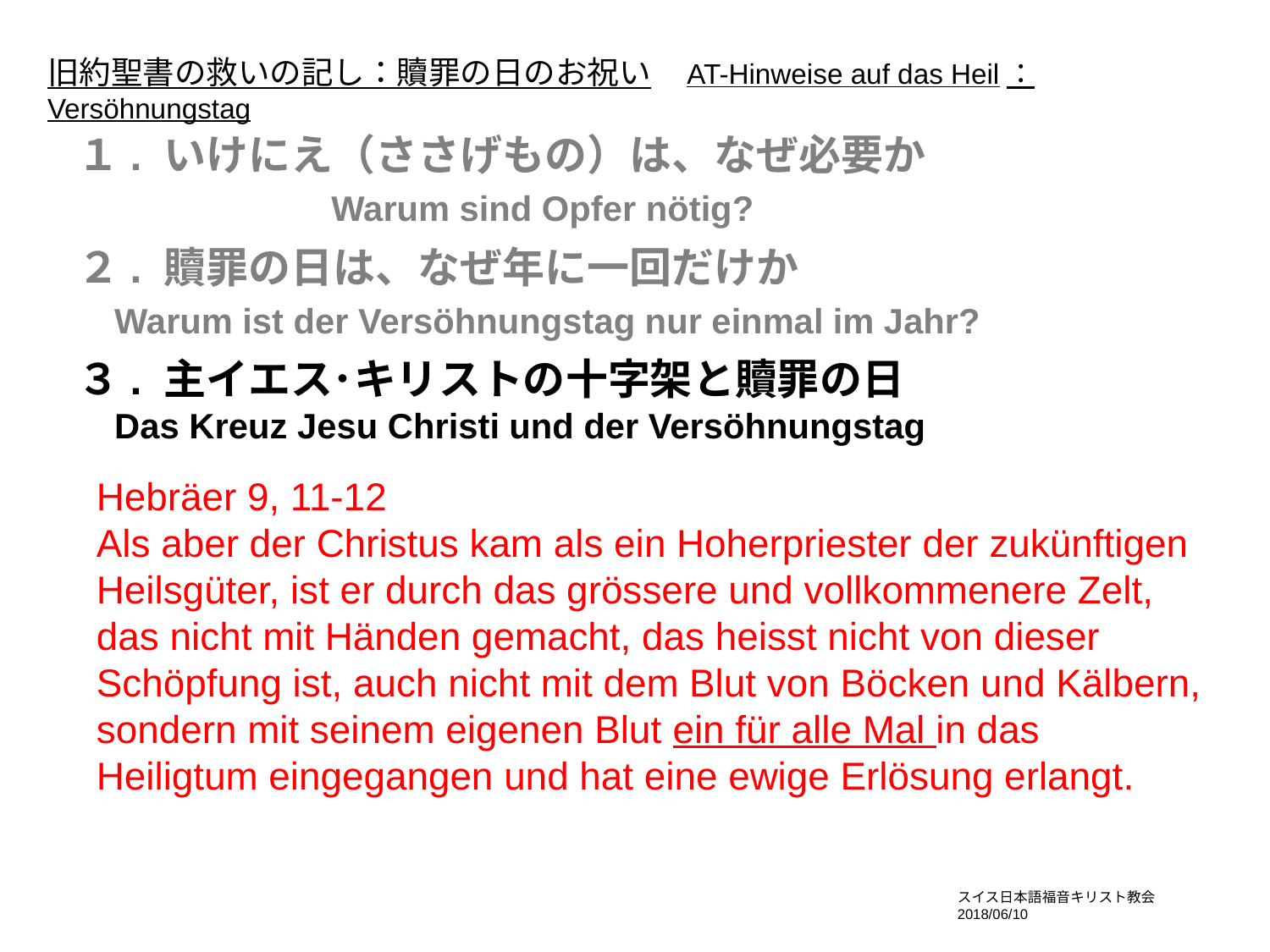

旧約聖書の救いの記し：贖罪の日のお祝い    AT-Hinweise auf das Heil：Versöhnungstag
１. いけにえ（ささげもの）は、なぜ必要か
　	　	Warum sind Opfer nötig?
２. 贖罪の日は、なぜ年に一回だけか
	Warum ist der Versöhnungstag nur einmal im Jahr?
３. 主イエス･キリストの十字架と贖罪の日
	Das Kreuz Jesu Christi und der Versöhnungstag
Hebräer 9, 11-12
Als aber der Christus kam als ein Hoherpriester der zukünftigen Heilsgüter, ist er durch das grössere und vollkommenere Zelt, das nicht mit Händen gemacht, das heisst nicht von dieser Schöpfung ist, auch nicht mit dem Blut von Böcken und Kälbern, sondern mit seinem eigenen Blut ein für alle Mal in das Heiligtum eingegangen und hat eine ewige Erlösung erlangt.
スイス日本語福音キリスト教会　2018/06/10